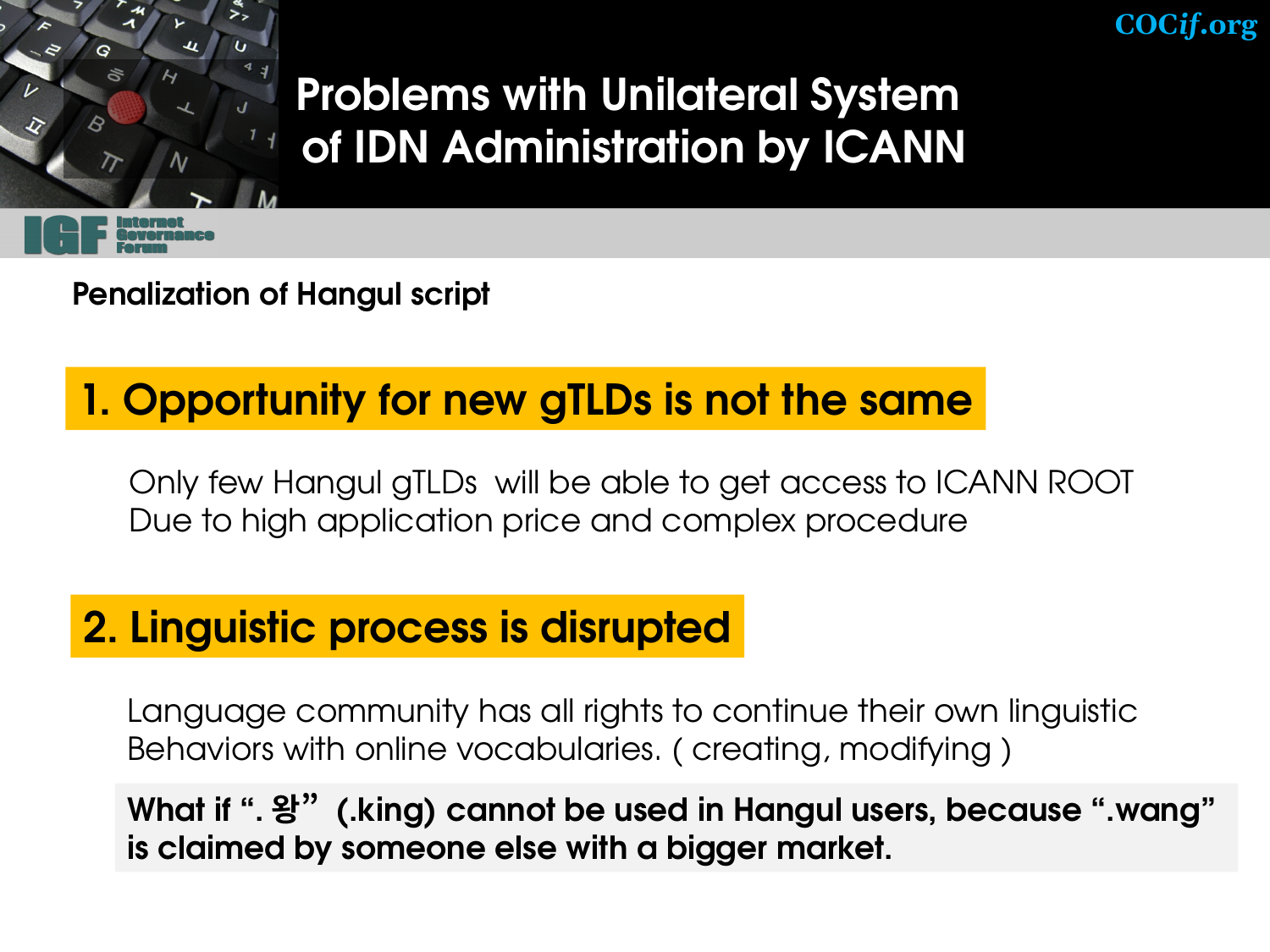

# Problems with Unilateral System of IDN Administration by ICANN
Penalization of Hangul script

1. Opportunity for new gTLDs is not the same
Only few Hangul gTLDs  will be able to get access to ICANN ROOT
Due to high application price and complex procedure
2. Linguistic process is disrupted
Language community has all rights to continue their own linguistic
Behaviors with online vocabularies. ( creating, modifying )
What if “.왕” (.king) cannot be used in Hangul users, because “.wang”
is claimed by someone else with a bigger market.